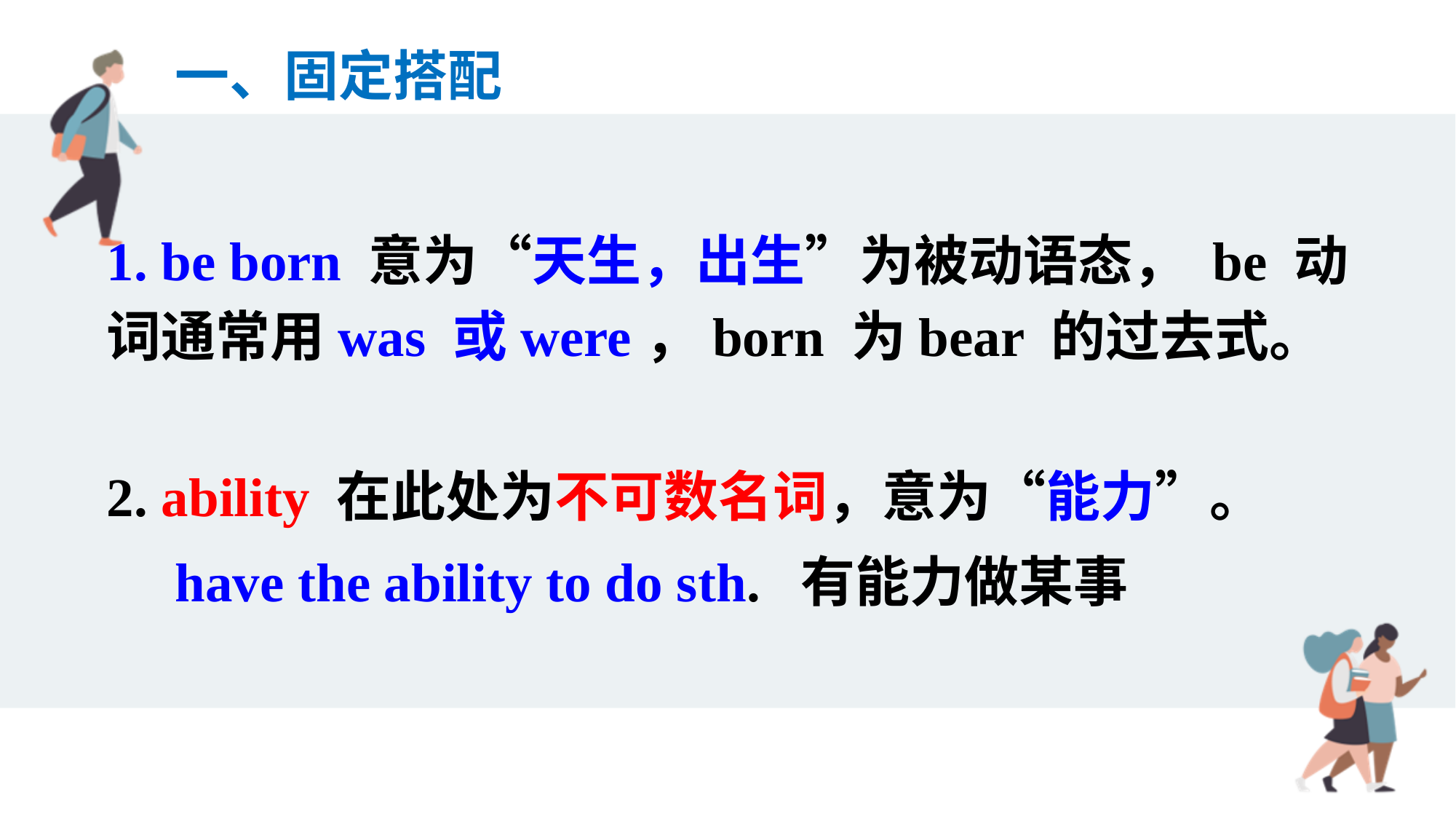

一、固定搭配
1. be born 意为“天生，出生”为被动语态， be 动词通常用was 或were，born 为bear 的过去式。

2. ability 在此处为不可数名词，意为“能力”。
     have the ability to do sth.  有能力做某事